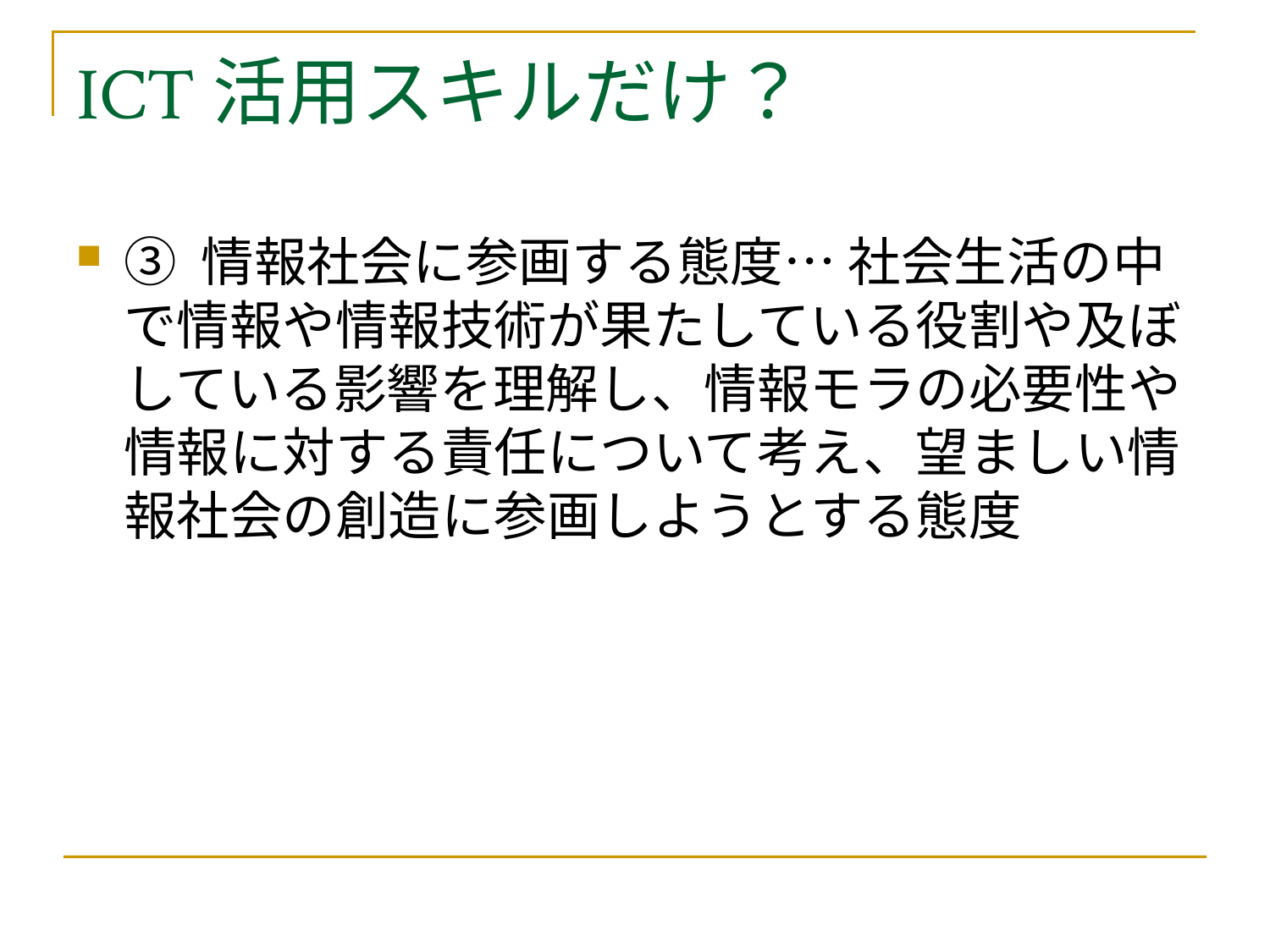

# ICT活用スキルだけ？
③ 情報社会に参画する態度… 社会生活の中で情報や情報技術が果たしている役割や及ぼしている影響を理解し、情報モラの必要性や情報に対する責任について考え、望ましい情報社会の創造に参画しようとする態度